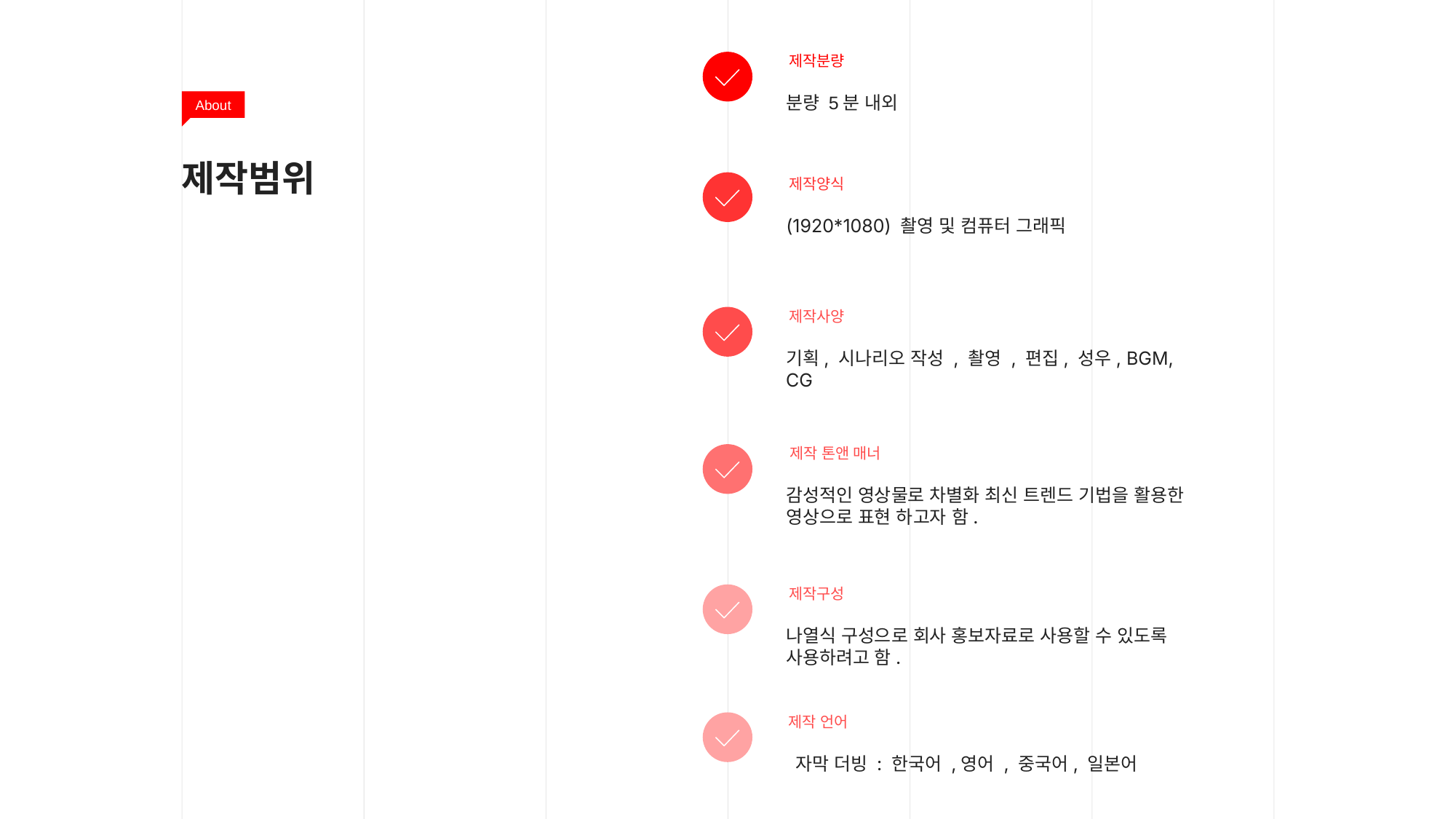

제작분량

분량 5분 내외
About

# 제작범위
제작양식

(1920*1080) 촬영 및 컴퓨터 그래픽
제작사양

기획, 시나리오 작성 , 촬영 , 편집, 성우, BGM, CG
제작 톤앤 매너

감성적인 영상물로 차별화 최신 트렌드 기법을 활용한 영상으로 표현 하고자 함.
제작구성

나열식 구성으로 회사 홍보자료로 사용할 수 있도록 사용하려고 함.
제작 언어

 자막 더빙 : 한국어 ,영어 , 중국어, 일본어